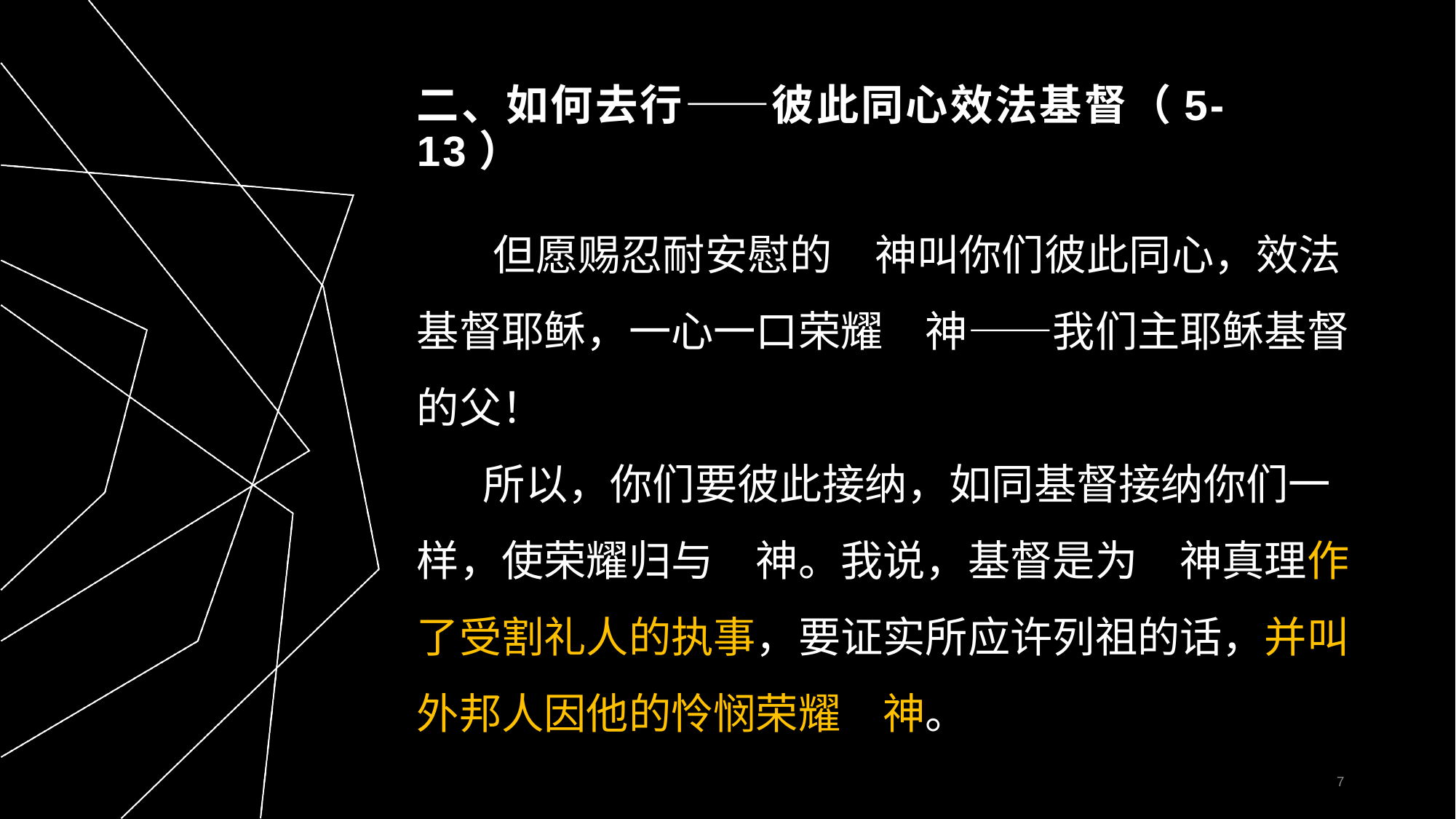

# 二、如何去行——彼此同心效法基督（5-13）
       但愿赐忍耐安慰的　神叫你们彼此同心，效法基督耶稣，一心一口荣耀　神——我们主耶稣基督的父！
       所以，你们要彼此接纳，如同基督接纳你们一样，使荣耀归与　神。我说，基督是为　神真理作了受割礼人的执事，要证实所应许列祖的话，并叫外邦人因他的怜悯荣耀　神。
7